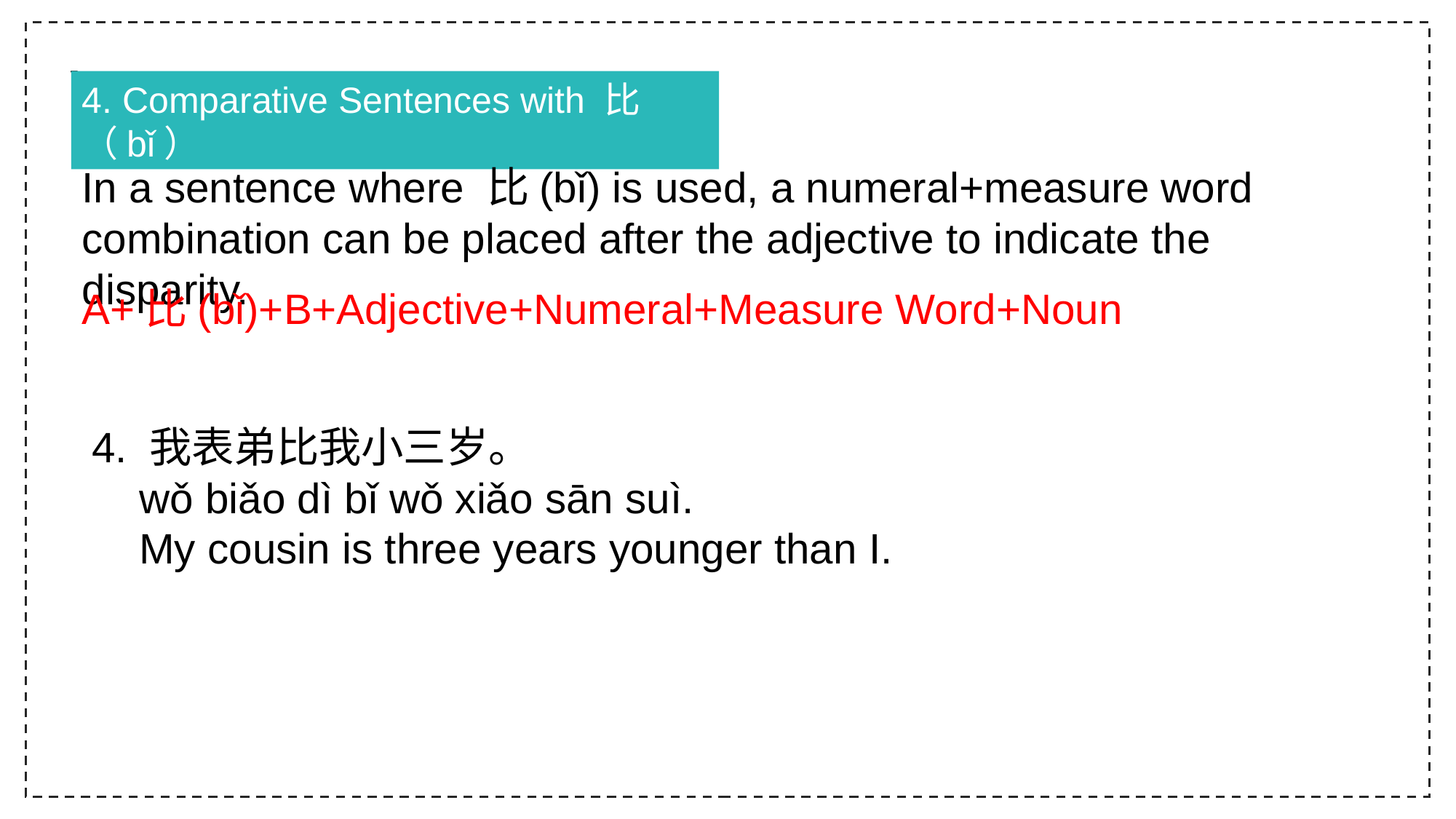

4. Comparative Sentences with 比（bǐ）
In a sentence where 比(bǐ) is used, a numeral+measure word combination can be placed after the adjective to indicate the disparity.
A+比(bǐ)+B+Adjective+Numeral+Measure Word+Noun
4. 我表弟比我小三岁。
    wǒ biǎo dì bǐ wǒ xiǎo sān suì.
    My cousin is three years younger than I.